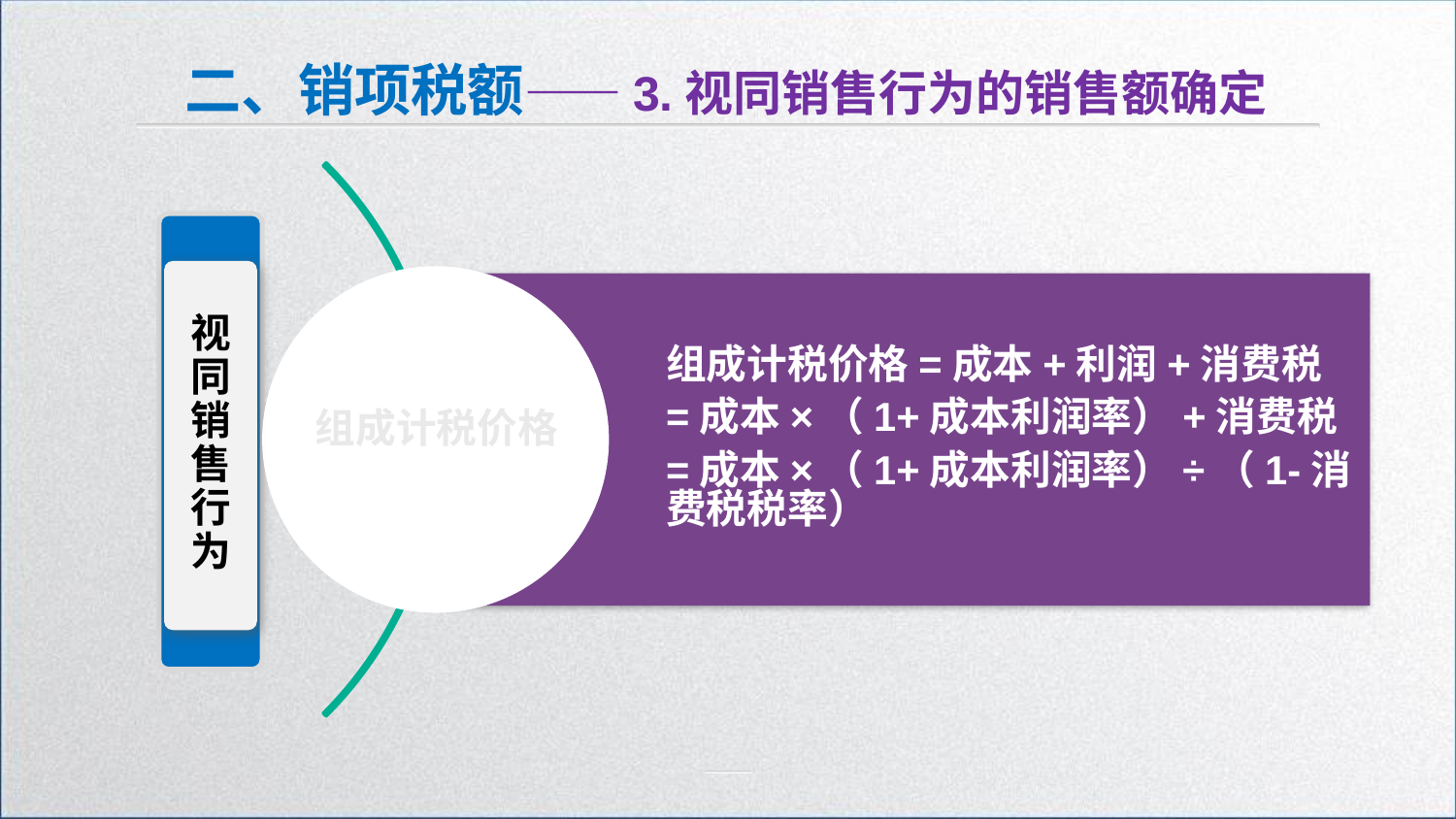

二、销项税额——3.视同销售行为的销售额确定
组成计税价格=成本+利润+消费税
=成本×（1+成本利润率）+消费税
=成本×（1+成本利润率）÷（1-消费税税率）
组成计税价格

视同销售行为